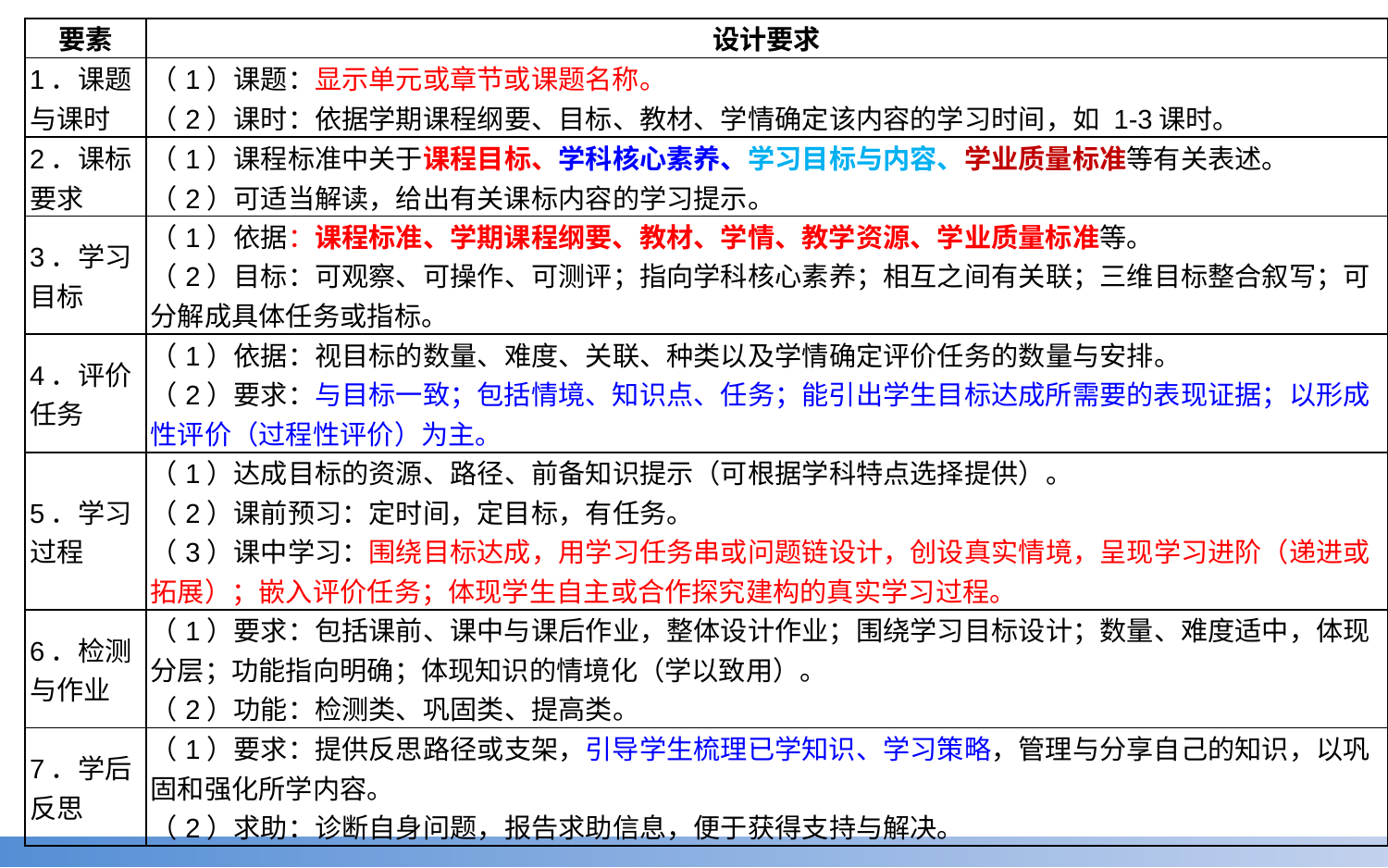

| 要素 | 设计要求 |
| --- | --- |
| 1．课题与课时 | （1）课题：显示单元或章节或课题名称。 （2）课时：依据学期课程纲要、目标、教材、学情确定该内容的学习时间，如 1-3课时。 |
| 2．课标要求 | （1）课程标准中关于课程目标、学科核心素养、学习目标与内容、学业质量标准等有关表述。 （2）可适当解读，给出有关课标内容的学习提示。 |
| 3．学习目标 | （1）依据：课程标准、学期课程纲要、教材、学情、教学资源、学业质量标准等。 （2）目标：可观察、可操作、可测评；指向学科核心素养；相互之间有关联；三维目标整合叙写；可分解成具体任务或指标。 |
| 4．评价任务 | （1）依据：视目标的数量、难度、关联、种类以及学情确定评价任务的数量与安排。 （2）要求：与目标一致；包括情境、知识点、任务；能引出学生目标达成所需要的表现证据；以形成性评价（过程性评价）为主。 |
| 5．学习过程 | （1）达成目标的资源、路径、前备知识提示（可根据学科特点选择提供）。 （2）课前预习：定时间，定目标，有任务。 （3）课中学习：围绕目标达成，用学习任务串或问题链设计，创设真实情境，呈现学习进阶（递进或拓展）；嵌入评价任务；体现学生自主或合作探究建构的真实学习过程。 |
| 6．检测与作业 | （1）要求：包括课前、课中与课后作业，整体设计作业；围绕学习目标设计；数量、难度适中，体现分层；功能指向明确；体现知识的情境化（学以致用）。 （2）功能：检测类、巩固类、提高类。 |
| 7．学后反思 | （1）要求：提供反思路径或支架，引导学生梳理已学知识、学习策略，管理与分享自己的知识，以巩固和强化所学内容。 （2）求助：诊断自身问题，报告求助信息，便于获得支持与解决。 |